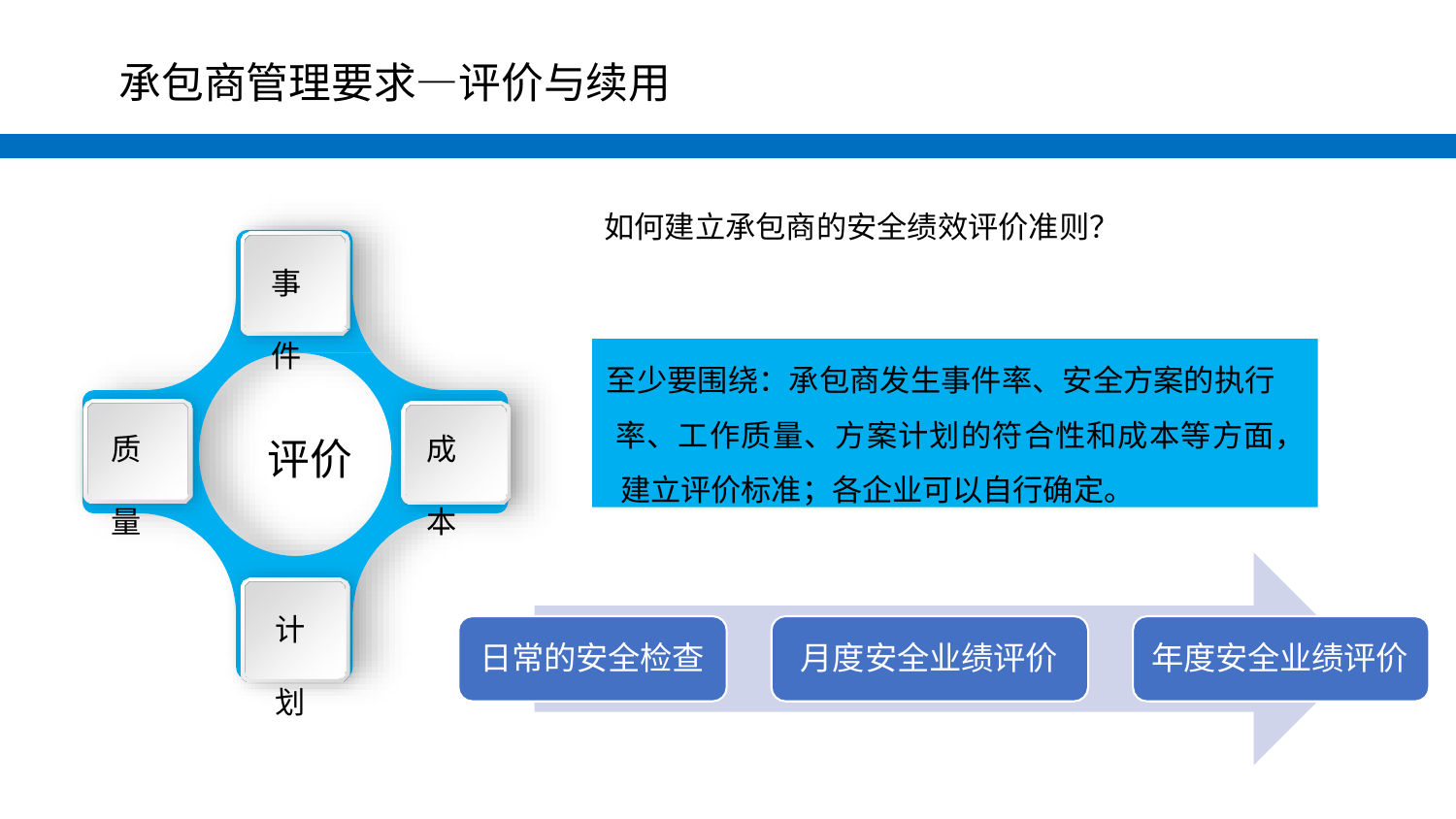

# 承包商管理要求—评价与续用

如何建立承包商的安全绩效评价准则？
事  件

至少要围绕：承包商发生事件率、安全方案的执行  率、工作质量、方案计划的符合性和成本等方面，  建立评价标准；各企业可以自行确定。

质  量
成  本
评价

计  划

日常的安全检查
年度安全业绩评价
月度安全业绩评价